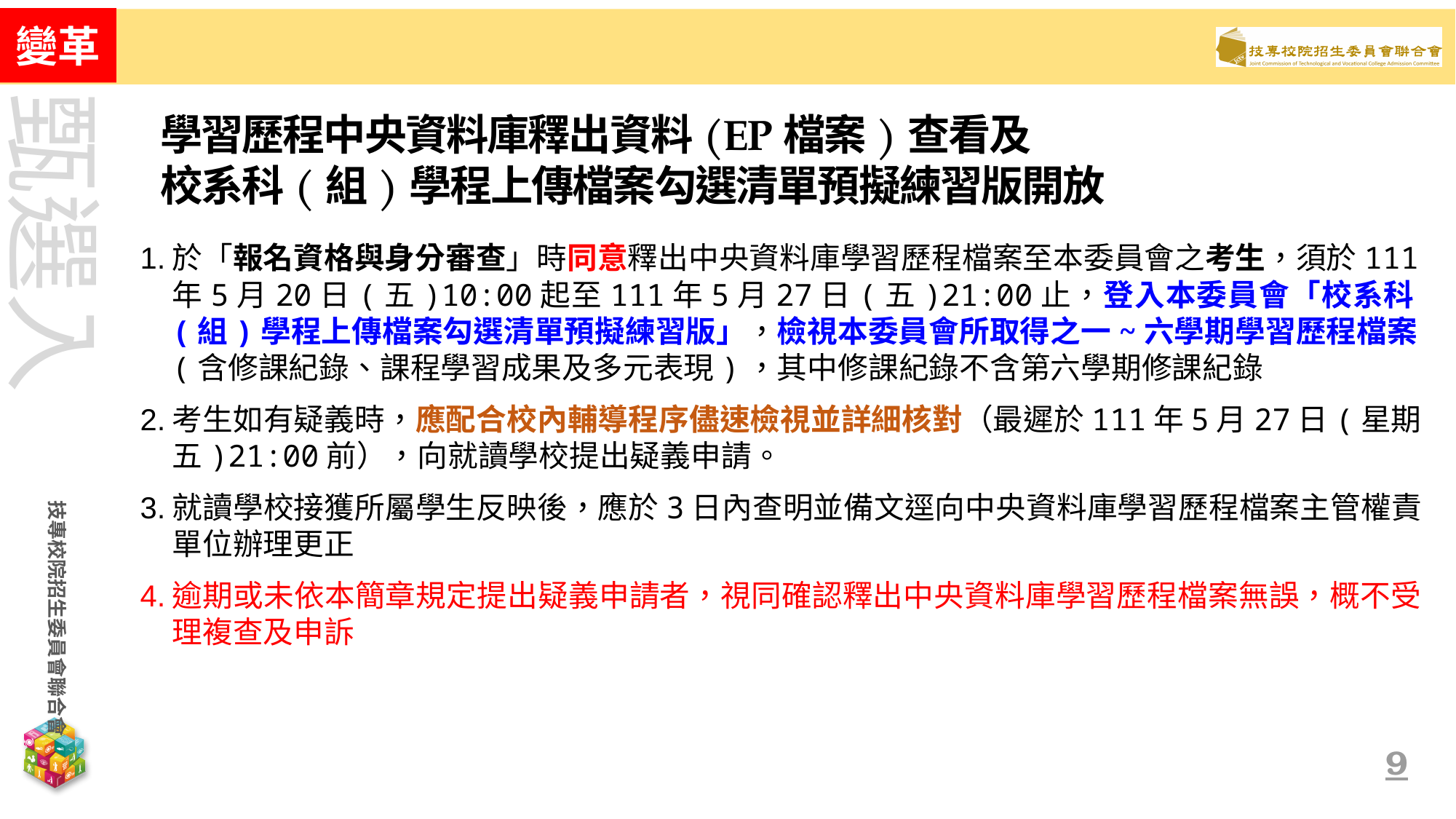

變革
學習歷程中央資料庫釋出資料(EP檔案)查看及
校系科(組)學程上傳檔案勾選清單預擬練習版開放
於「報名資格與身分審查」時同意釋出中央資料庫學習歷程檔案至本委員會之考生，須於111年5月20日(五)10:00起至111年5月27日(五)21:00止，登入本委員會「校系科(組)學程上傳檔案勾選清單預擬練習版」，檢視本委員會所取得之一~六學期學習歷程檔案(含修課紀錄、課程學習成果及多元表現)，其中修課紀錄不含第六學期修課紀錄
考生如有疑義時，應配合校內輔導程序儘速檢視並詳細核對（最遲於111年5月27日(星期五)21:00前），向就讀學校提出疑義申請。
就讀學校接獲所屬學生反映後，應於3日內查明並備文逕向中央資料庫學習歷程檔案主管權責單位辦理更正
逾期或未依本簡章規定提出疑義申請者，視同確認釋出中央資料庫學習歷程檔案無誤，概不受理複查及申訴
9